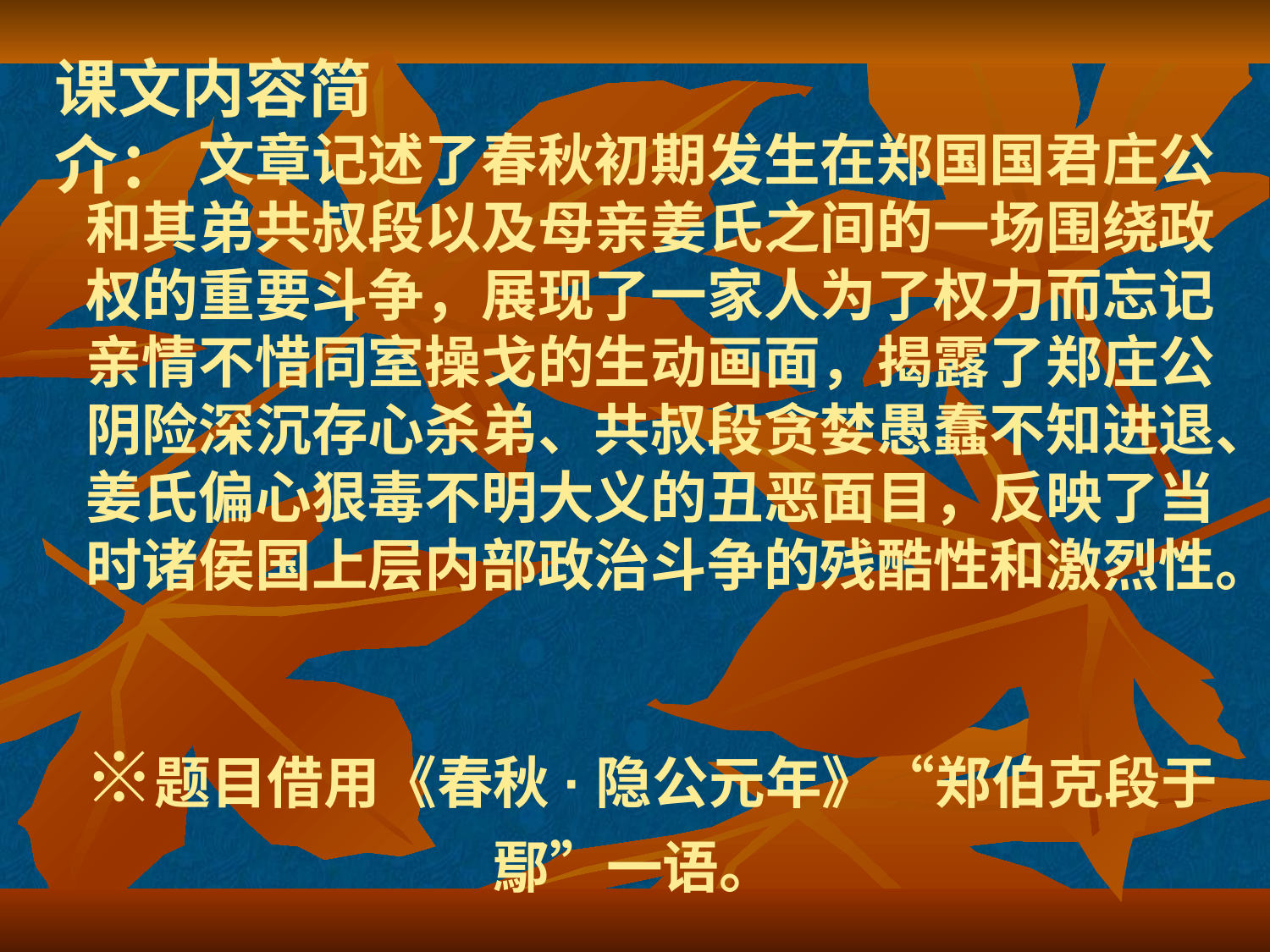

课文内容简介：
# 文章记述了春秋初期发生在郑国国君庄公和其弟共叔段以及母亲姜氏之间的一场围绕政权的重要斗争，展现了一家人为了权力而忘记亲情不惜同室操戈的生动画面，揭露了郑庄公阴险深沉存心杀弟、共叔段贪婪愚蠢不知进退、姜氏偏心狠毒不明大义的丑恶面目，反映了当时诸侯国上层内部政治斗争的残酷性和激烈性。 ※题目借用《春秋·隐公元年》“郑伯克段于鄢”一语。